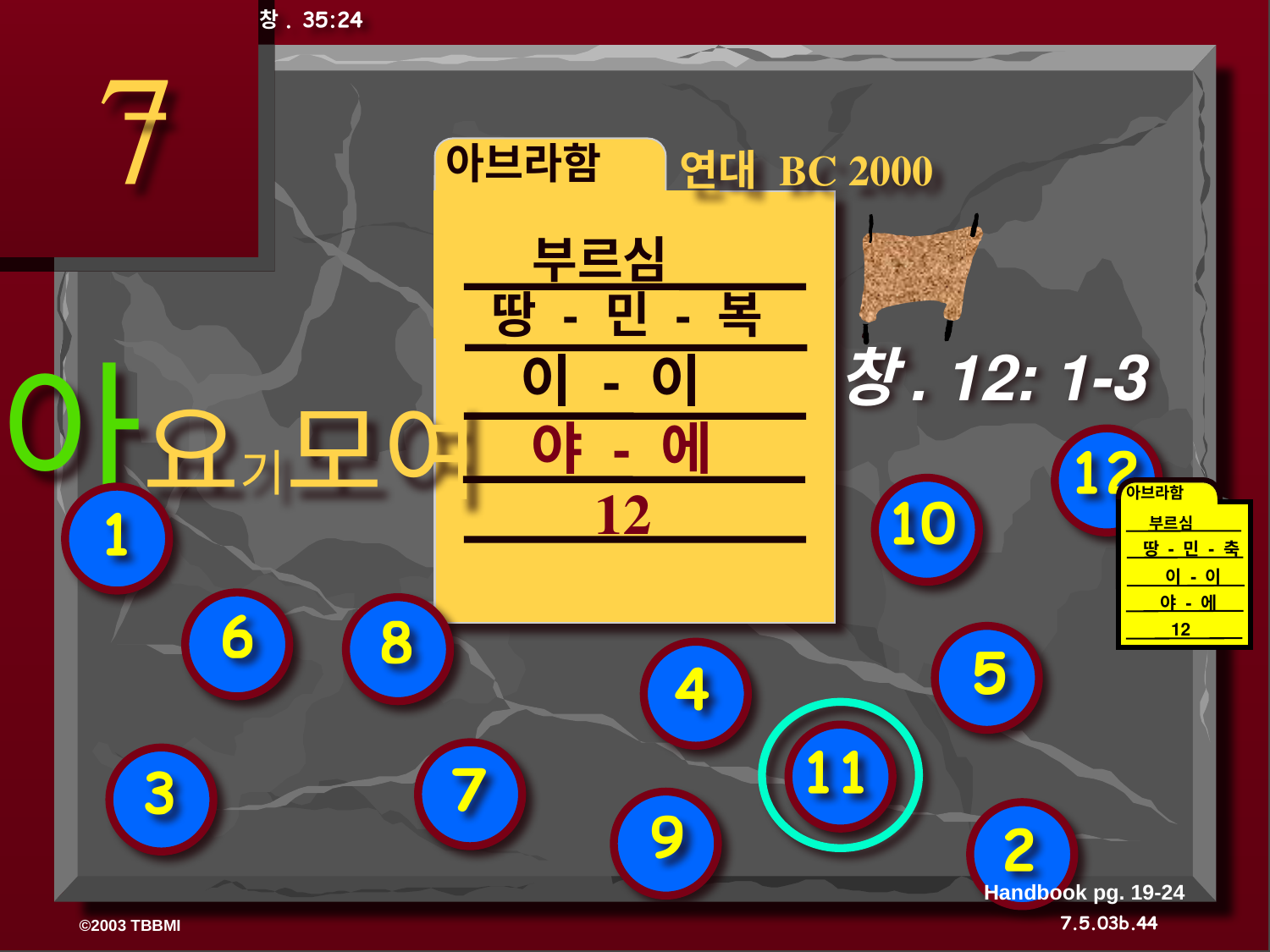

창. 35:24

7

아브라함
부르심
땅 - 민 - 복
이 - 이
야 - 에
12
ABRAHAM
연대 BC 2000

아요기모여

창. 12: 1-3

12
아브라함

10

1

부르심

땅 - 민 - 축

이 - 이

야 - 에

6

8

12

5

4

11

7

3

9

2
Handbook pg. 19-24

44